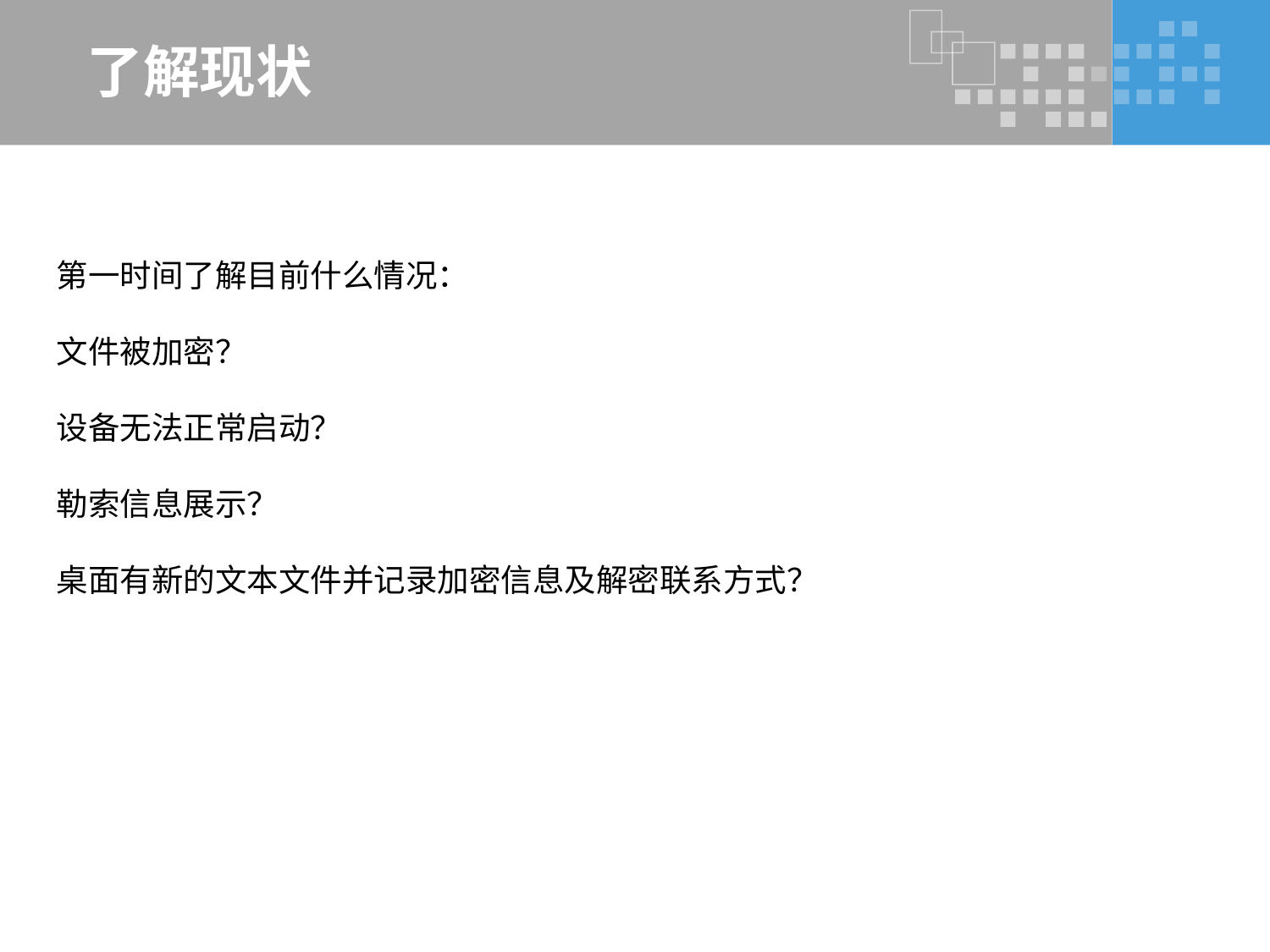

# 了解现状
第一时间了解目前什么情况：

文件被加密？

设备无法正常启动？

勒索信息展示？

桌面有新的文本文件并记录加密信息及解密联系方式？